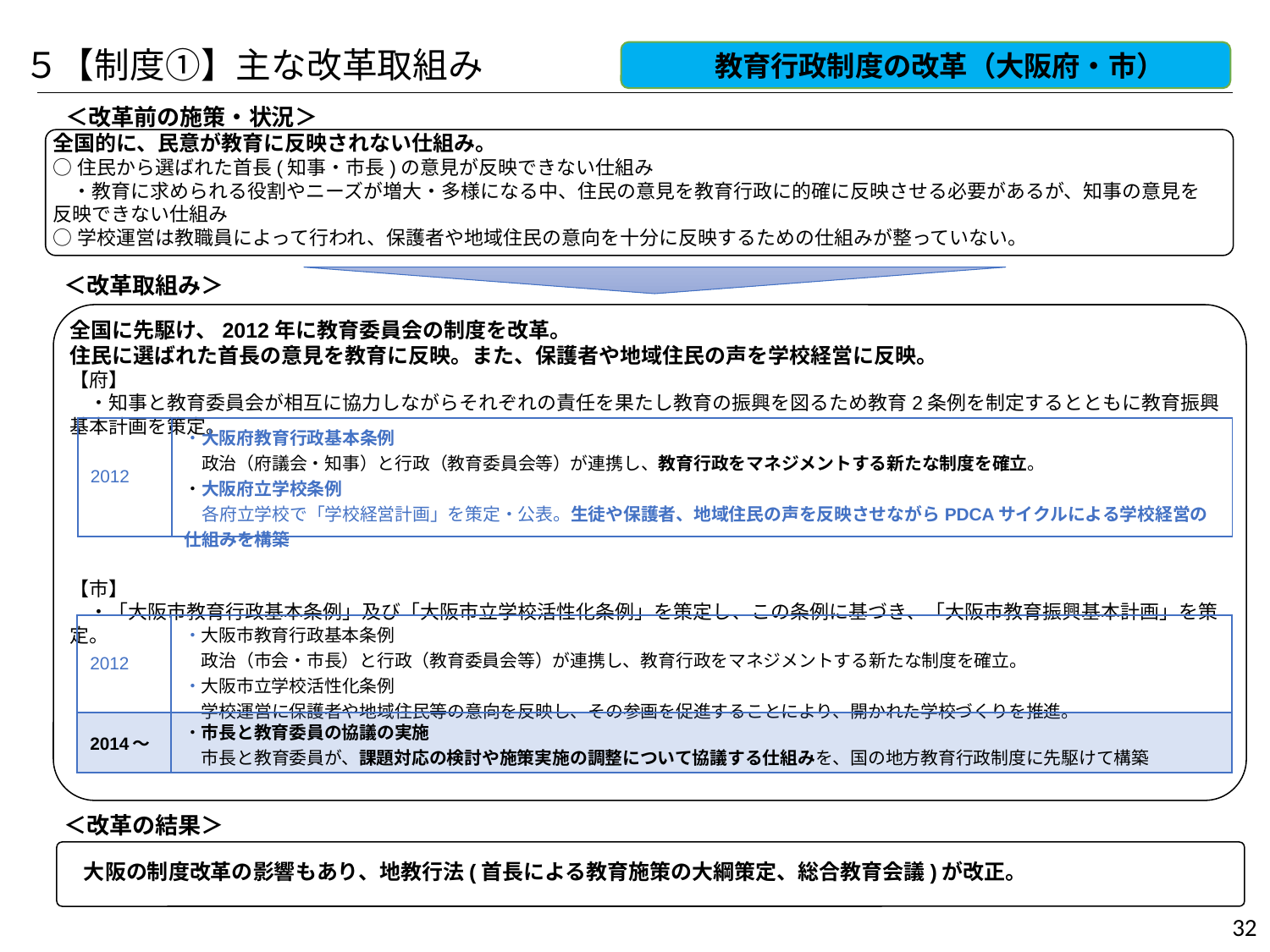

５【制度①】主な改革取組み
　教育行政制度の改革（大阪府・市）
＜改革前の施策・状況＞
全国的に、民意が教育に反映されない仕組み。
○住民から選ばれた首長(知事・市長)の意見が反映できない仕組み
　・教育に求められる役割やニーズが増大・多様になる中、住民の意見を教育行政に的確に反映させる必要があるが、知事の意見を反映できない仕組み
○学校運営は教職員によって行われ、保護者や地域住民の意向を十分に反映するための仕組みが整っていない。

＜改革取組み＞

全国に先駆け、2012年に教育委員会の制度を改革。
住民に選ばれた首長の意見を教育に反映。また、保護者や地域住民の声を学校経営に反映。
【府】
　・知事と教育委員会が相互に協力しながらそれぞれの責任を果たし教育の振興を図るため教育2条例を制定するとともに教育振興基本計画を策定。

【市】
　・「大阪市教育行政基本条例」及び「大阪市立学校活性化条例」を策定し、この条例に基づき、「大阪市教育振興基本計画」を策定。

| 2012 | ・大阪府教育行政基本条例 　政治（府議会・知事）と行政（教育委員会等）が連携し、教育行政をマネジメントする新たな制度を確立。 ・大阪府立学校条例 　各府立学校で「学校経営計画」を策定・公表。生徒や保護者、地域住民の声を反映させながらPDCAサイクルによる学校経営の仕組みを構築 |
| --- | --- |
| 2012 | ・大阪市教育行政基本条例 　政治（市会・市長）と行政（教育委員会等）が連携し、教育行政をマネジメントする新たな制度を確立。 ・大阪市立学校活性化条例 　学校運営に保護者や地域住民等の意向を反映し、その参画を促進することにより、開かれた学校づくりを推進。 |
| --- | --- |
| 2014～ | ・市長と教育委員の協議の実施 　市長と教育委員が、課題対応の検討や施策実施の調整について協議する仕組みを、国の地方教育行政制度に先駆けて構築 |
＜改革の結果＞
　大阪の制度改革の影響もあり、地教行法(首長による教育施策の大綱策定、総合教育会議)が改正。
32